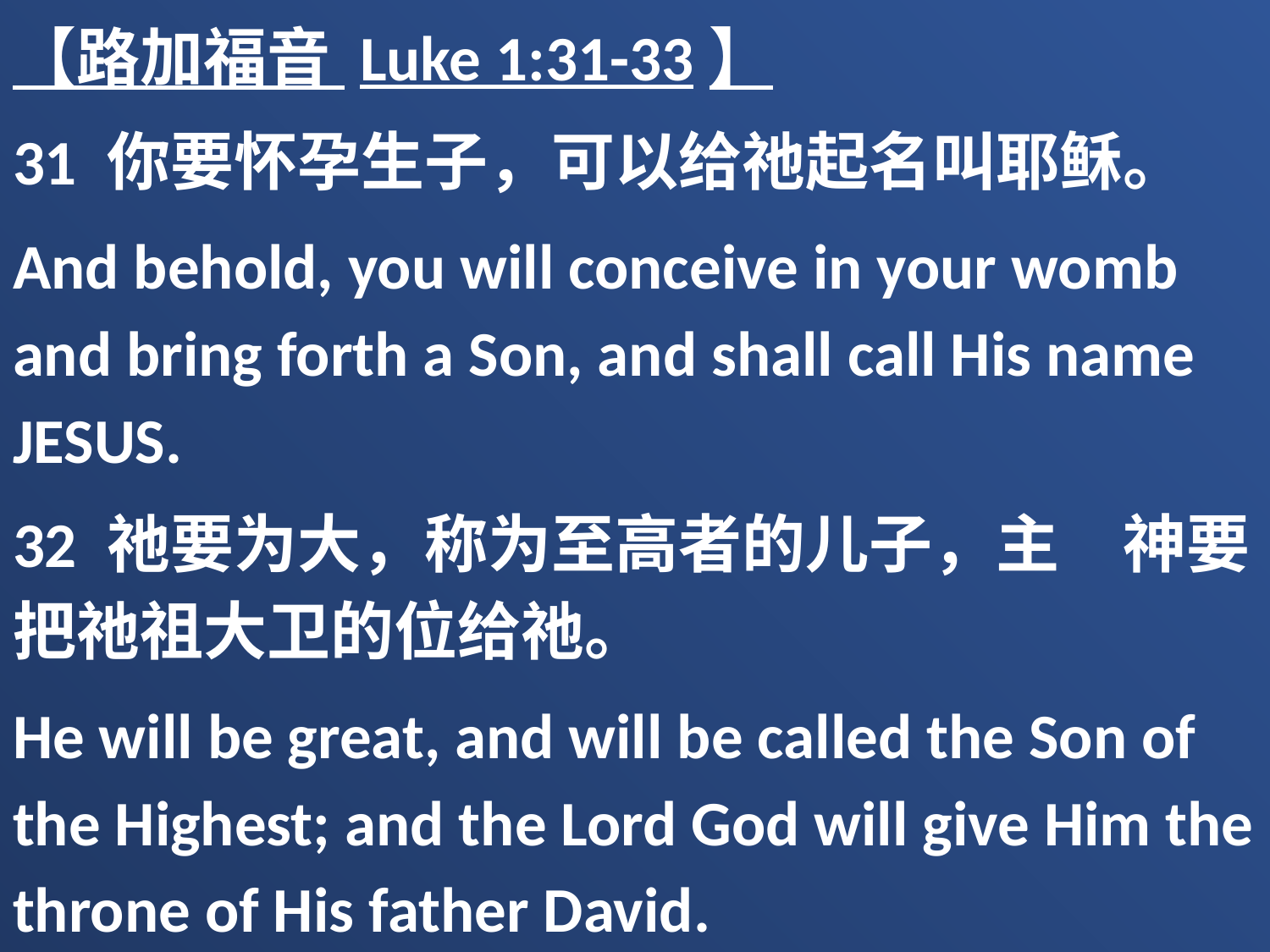

【路加福音 Luke 1:31-33】
31 你要怀孕生子，可以给祂起名叫耶稣。
And behold, you will conceive in your womb and bring forth a Son, and shall call His name JESUS.
32 祂要为大，称为至高者的儿子，主　神要把祂祖大卫的位给祂。
He will be great, and will be called the Son of the Highest; and the Lord God will give Him the throne of His father David.